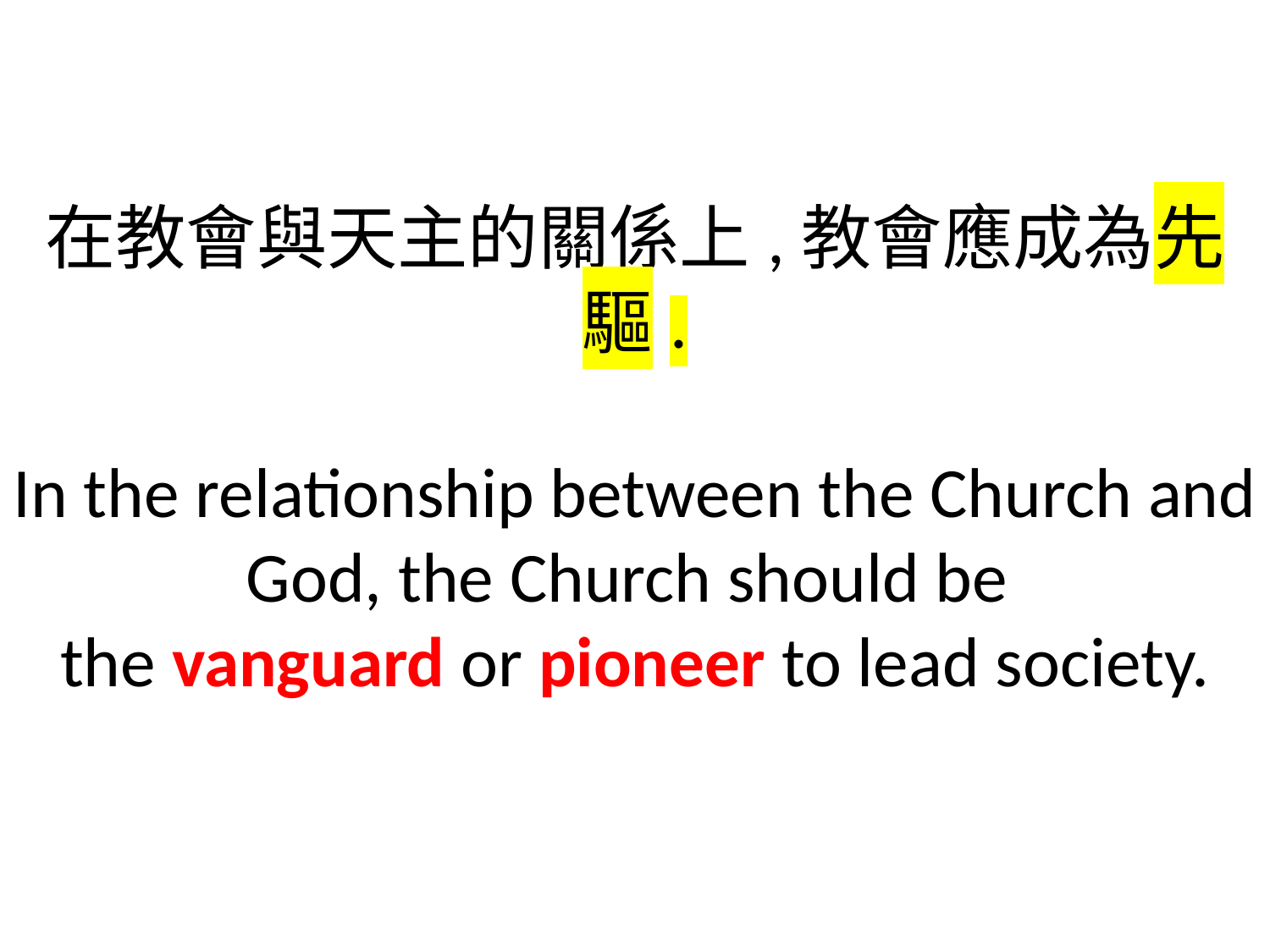

在教會與天主的關係上,教會應成為先驅.

In the relationship between the Church and God, the Church should be
the vanguard or pioneer to lead society.